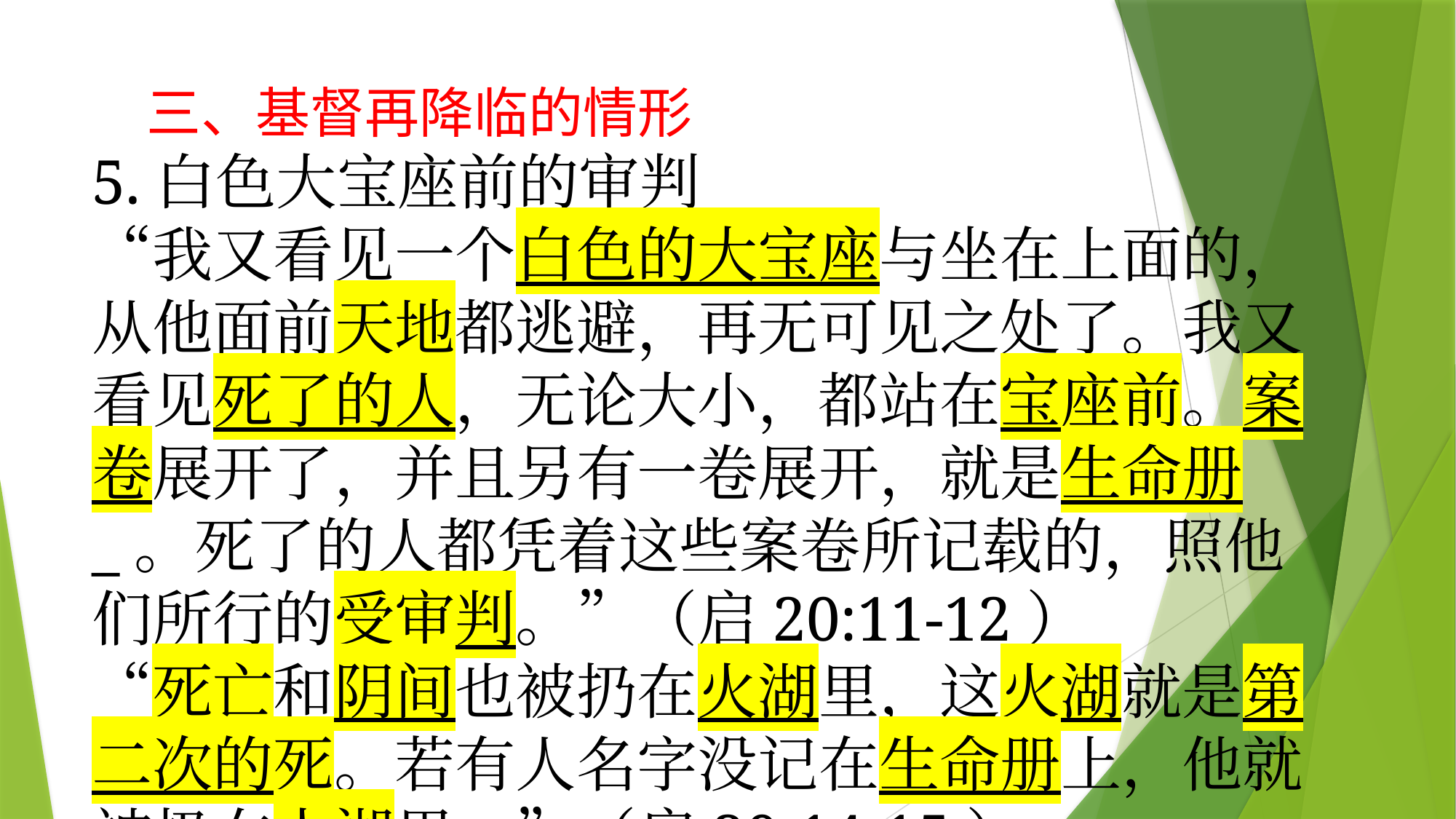

# 三、基督再降临的情形 5.白色大宝座前的审判 “我又看见一个白色的大宝座与坐在上面的，从他面前天地都逃避，再无可见之处了。我又看见死了的人，无论大小，都站在宝座前。案卷展开了，并且另有一卷展开，就是生命册_。死了的人都凭着这些案卷所记载的，照他们所行的受审判。”（启20:11-12） “死亡和阴间也被扔在火湖里，这火湖就是第二次的死。若有人名字没记在生命册上，他就被扔在火湖里。”（启20:14-15）